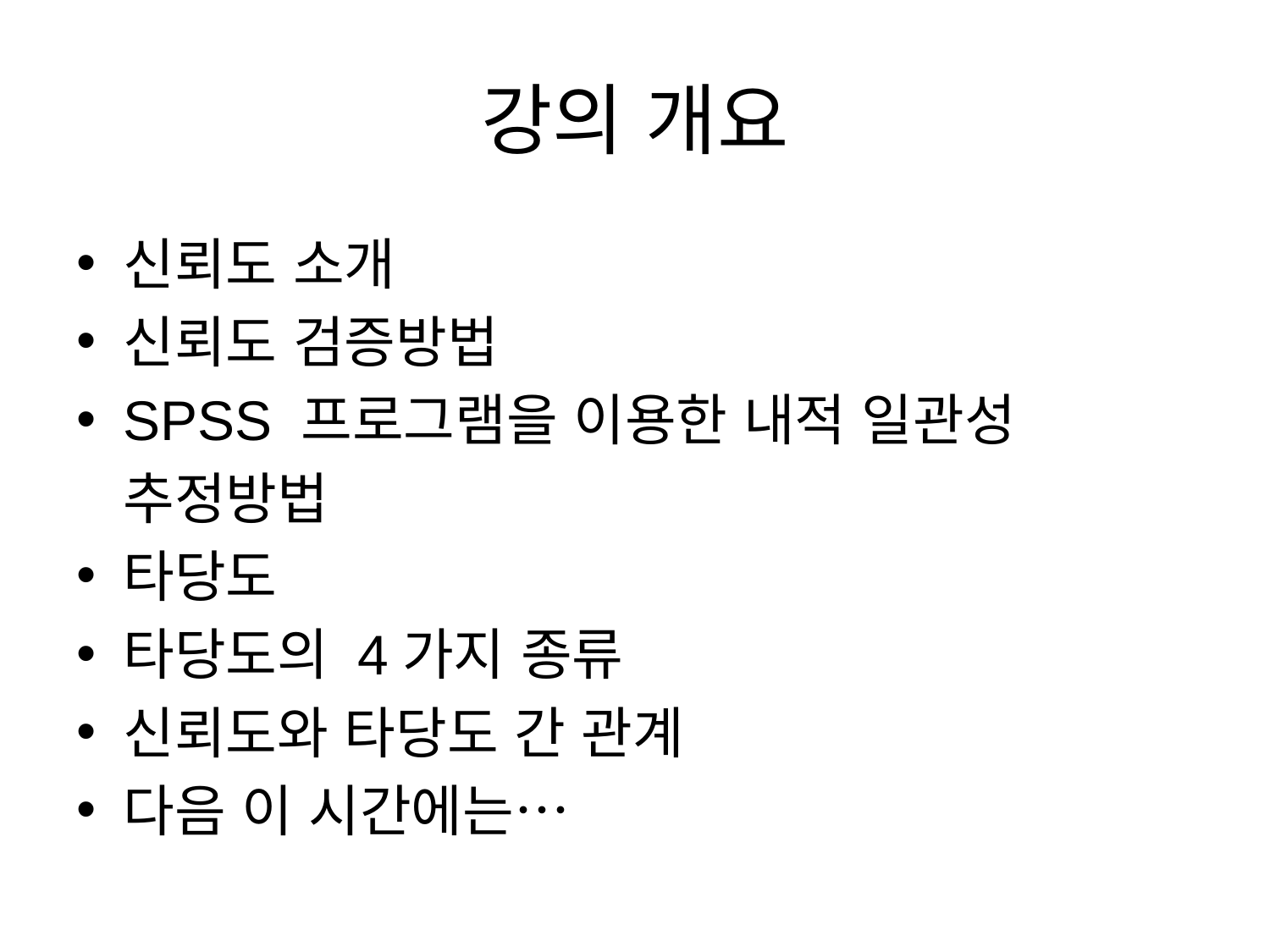

# 강의 개요
신뢰도 소개
신뢰도 검증방법
SPSS 프로그램을 이용한 내적 일관성
	추정방법
타당도
타당도의 4가지 종류
신뢰도와 타당도 간 관계
다음 이 시간에는…